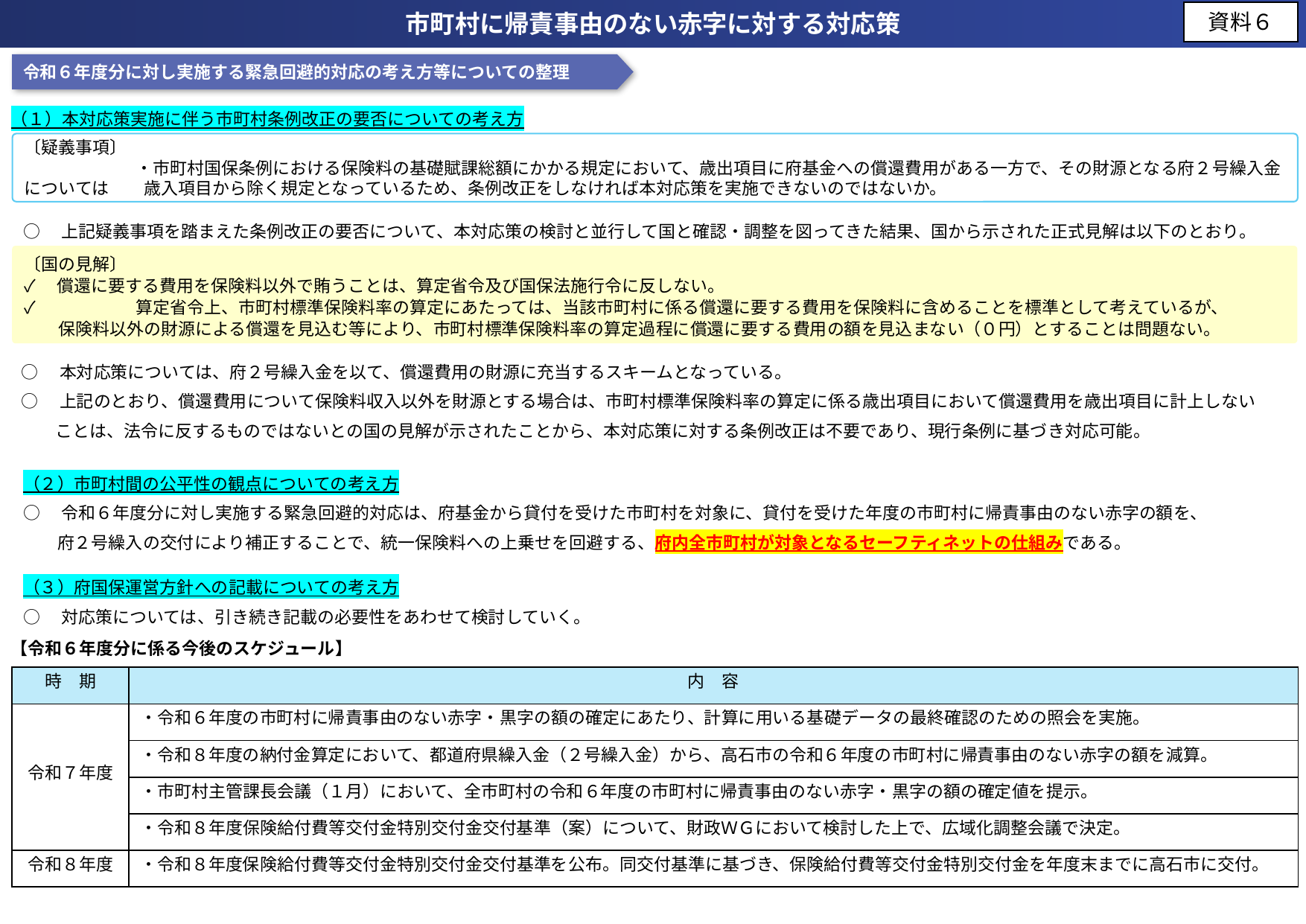

市町村に帰責事由のない赤字に対する対応策
資料６
令和６年度分に対し実施する緊急回避的対応の考え方等についての整理
（１）本対応策実施に伴う市町村条例改正の要否についての考え方
〔疑義事項〕
	・市町村国保条例における保険料の基礎賦課総額にかかる規定において、歳出項目に府基金への償還費用がある一方で、その財源となる府２号繰入金については	  歳入項目から除く規定となっているため、条例改正をしなければ本対応策を実施できないのではないか。
○　上記疑義事項を踏まえた条例改正の要否について、本対応策の検討と並行して国と確認・調整を図ってきた結果、国から示された正式見解は以下のとおり。
〔国の見解〕
✓　償還に要する費用を保険料以外で賄うことは、算定省令及び国保法施行令に反しない。
✓	算定省令上、市町村標準保険料率の算定にあたっては、当該市町村に係る償還に要する費用を保険料に含めることを標準として考えているが、
　　保険料以外の財源による償還を見込む等により、市町村標準保険料率の算定過程に償還に要する費用の額を見込まない（０円）とすることは問題ない。
○　本対応策については、府２号繰入金を以て、償還費用の財源に充当するスキームとなっている。
○　上記のとおり、償還費用について保険料収入以外を財源とする場合は、市町村標準保険料率の算定に係る歳出項目において償還費用を歳出項目に計上しない
　　ことは、法令に反するものではないとの国の見解が示されたことから、本対応策に対する条例改正は不要であり、現行条例に基づき対応可能。

（２）市町村間の公平性の観点についての考え方
○　令和６年度分に対し実施する緊急回避的対応は、府基金から貸付を受けた市町村を対象に、貸付を受けた年度の市町村に帰責事由のない赤字の額を、
　　府２号繰入の交付により補正することで、統一保険料への上乗せを回避する、府内全市町村が対象となるセーフティネットの仕組みである。

（３）府国保運営方針への記載についての考え方
○　対応策については、引き続き記載の必要性をあわせて検討していく。
【令和６年度分に係る今後のスケジュール】
| 時　期 | 内　容 |
| --- | --- |
| 令和７年度 | ・令和６年度の市町村に帰責事由のない赤字・黒字の額の確定にあたり、計算に用いる基礎データの最終確認のための照会を実施。 |
|  | ・令和８年度の納付金算定において、都道府県繰入金（２号繰入金）から、高石市の令和６年度の市町村に帰責事由のない赤字の額を減算。 |
|  | ・市町村主管課長会議（１月）において、全市町村の令和６年度の市町村に帰責事由のない赤字・黒字の額の確定値を提示。 |
|  | ・令和８年度保険給付費等交付金特別交付金交付基準（案）について、財政ＷＧにおいて検討した上で、広域化調整会議で決定。 |
| 令和８年度 | ・令和８年度保険給付費等交付金特別交付金交付基準を公布。同交付基準に基づき、保険給付費等交付金特別交付金を年度末までに高石市に交付。 |